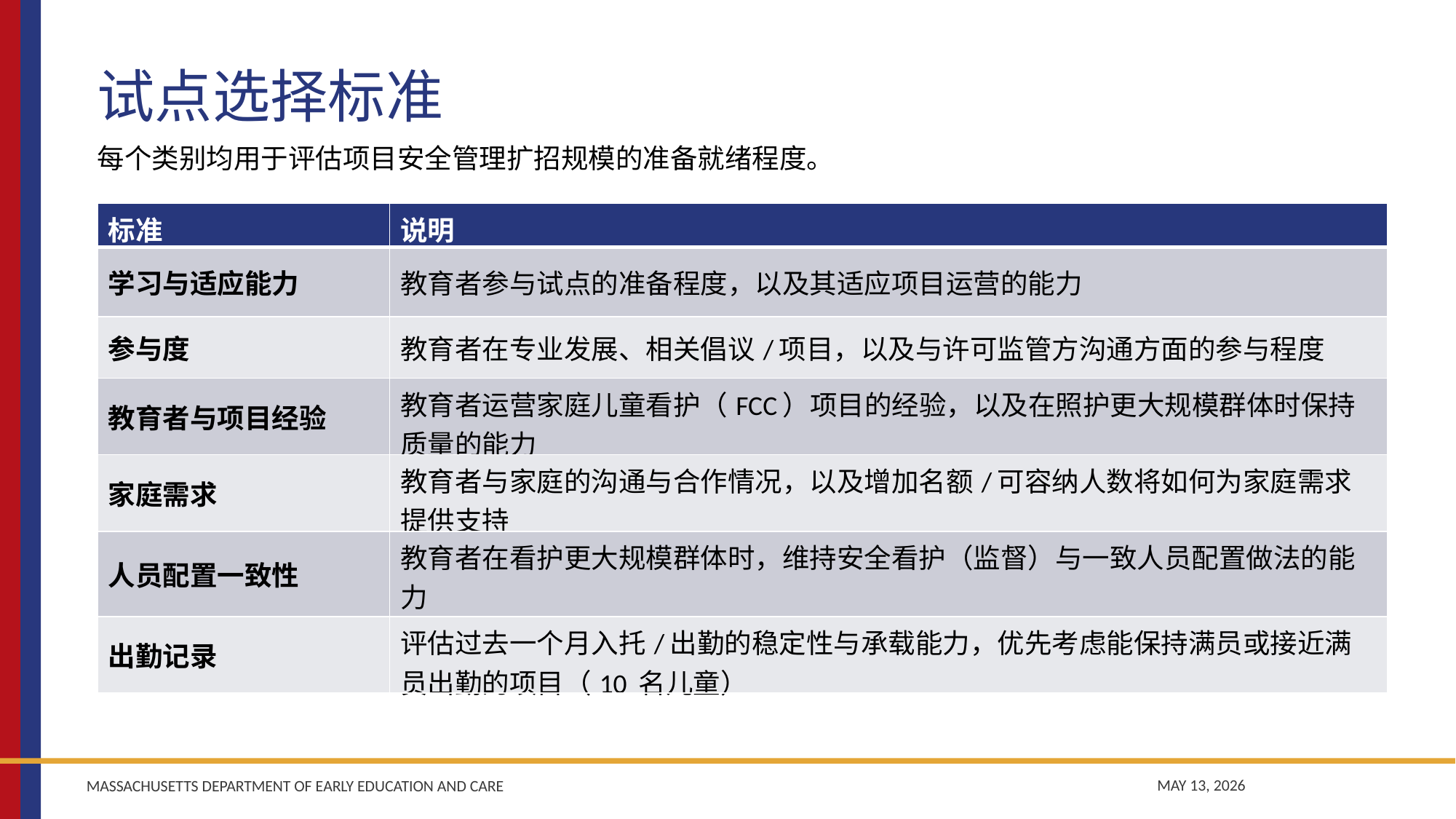

# 试点选择标准
每个类别均用于评估项目安全管理扩招规模的准备就绪程度。

| 标准 | 说明 |
| --- | --- |
| 学习与适应能力 | 教育者参与试点的准备程度，以及其适应项目运营的能力 |
| 参与度 | 教育者在专业发展、相关倡议/项目，以及与许可监管方沟通方面的参与程度 |
| 教育者与项目经验 | 教育者运营家庭儿童看护（FCC）项目的经验，以及在照护更大规模群体时保持质量的能力 |
| 家庭需求 | 教育者与家庭的沟通与合作情况，以及增加名额/可容纳人数将如何为家庭需求提供支持 |
| 人员配置一致性 | 教育者在看护更大规模群体时，维持安全看护（监督）与一致人员配置做法的能力 |
| 出勤记录 | 评估过去一个月入托/出勤的稳定性与承载能力，优先考虑能保持满员或接近满员出勤的项目（10 名儿童） |